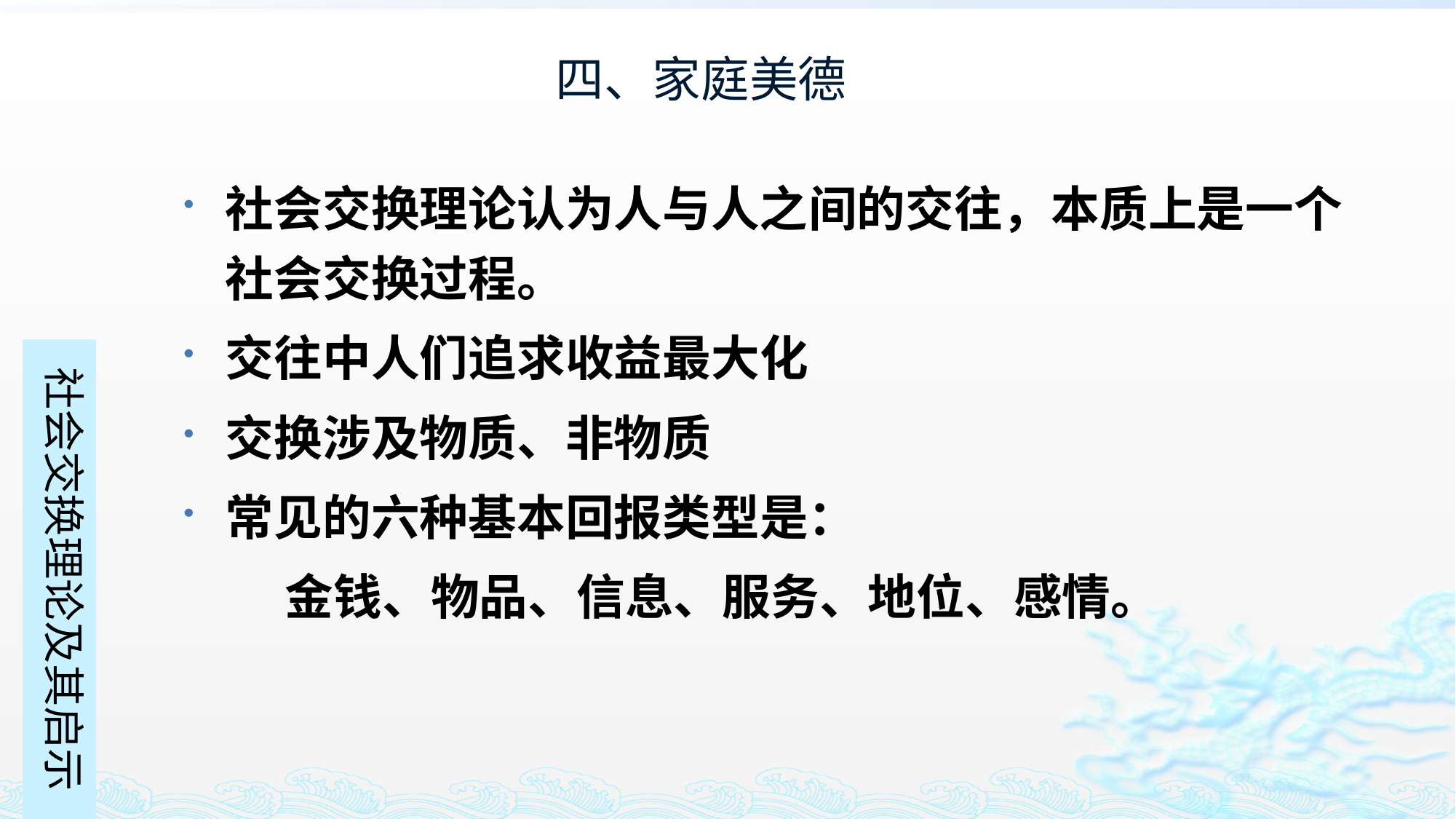

# 四、家庭美德
社会交换理论认为人与人之间的交往，本质上是一个社会交换过程。
交往中人们追求收益最大化
交换涉及物质、非物质
常见的六种基本回报类型是：
        金钱、物品、信息、服务、地位、感情。

社会交换理论及其启示